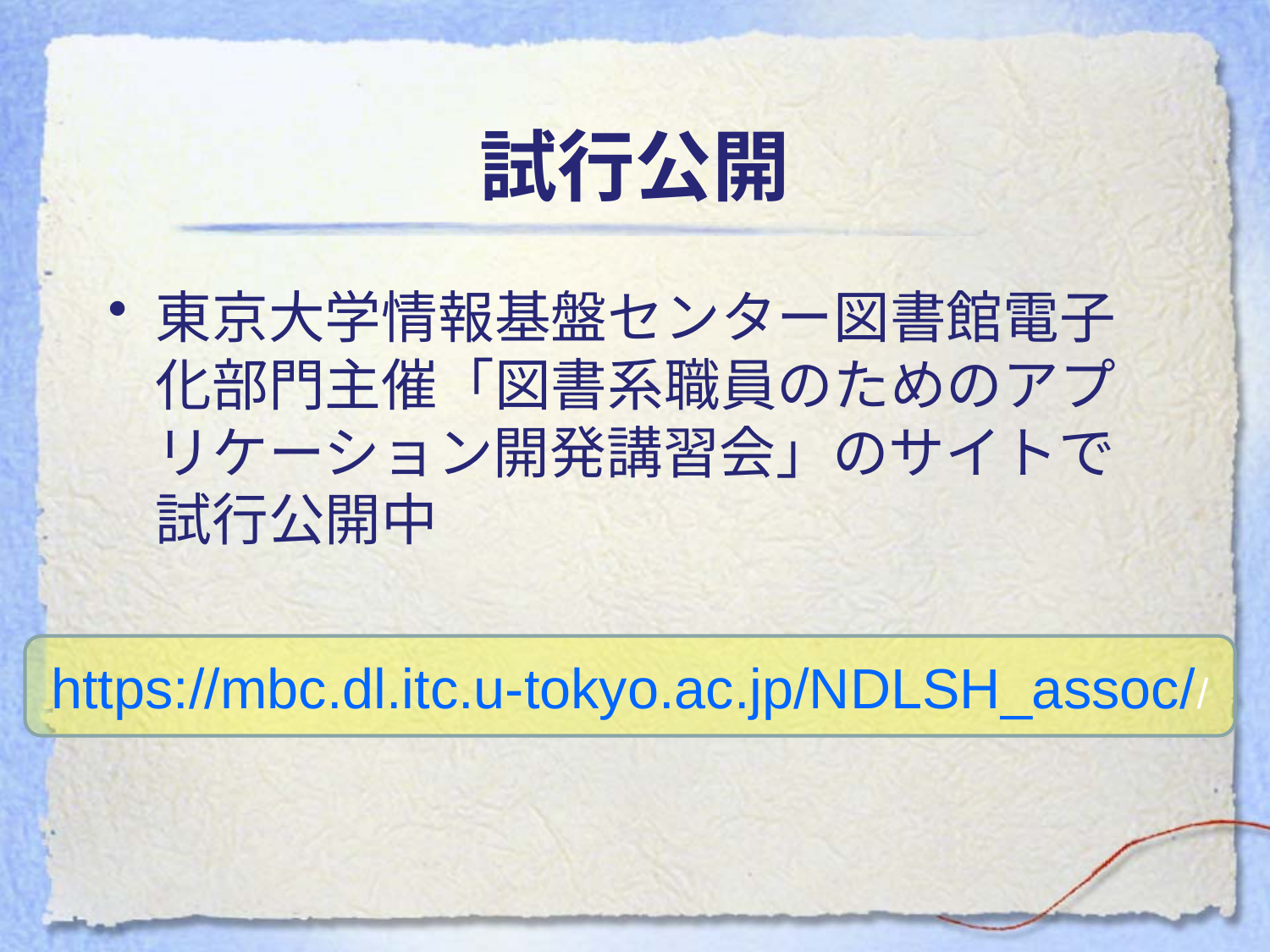

# 試行公開
東京大学情報基盤センター図書館電子化部門主催「図書系職員のためのアプリケーション開発講習会」のサイトで試行公開中
https://mbc.dl.itc.u-tokyo.ac.jp/NDLSH_assoc//